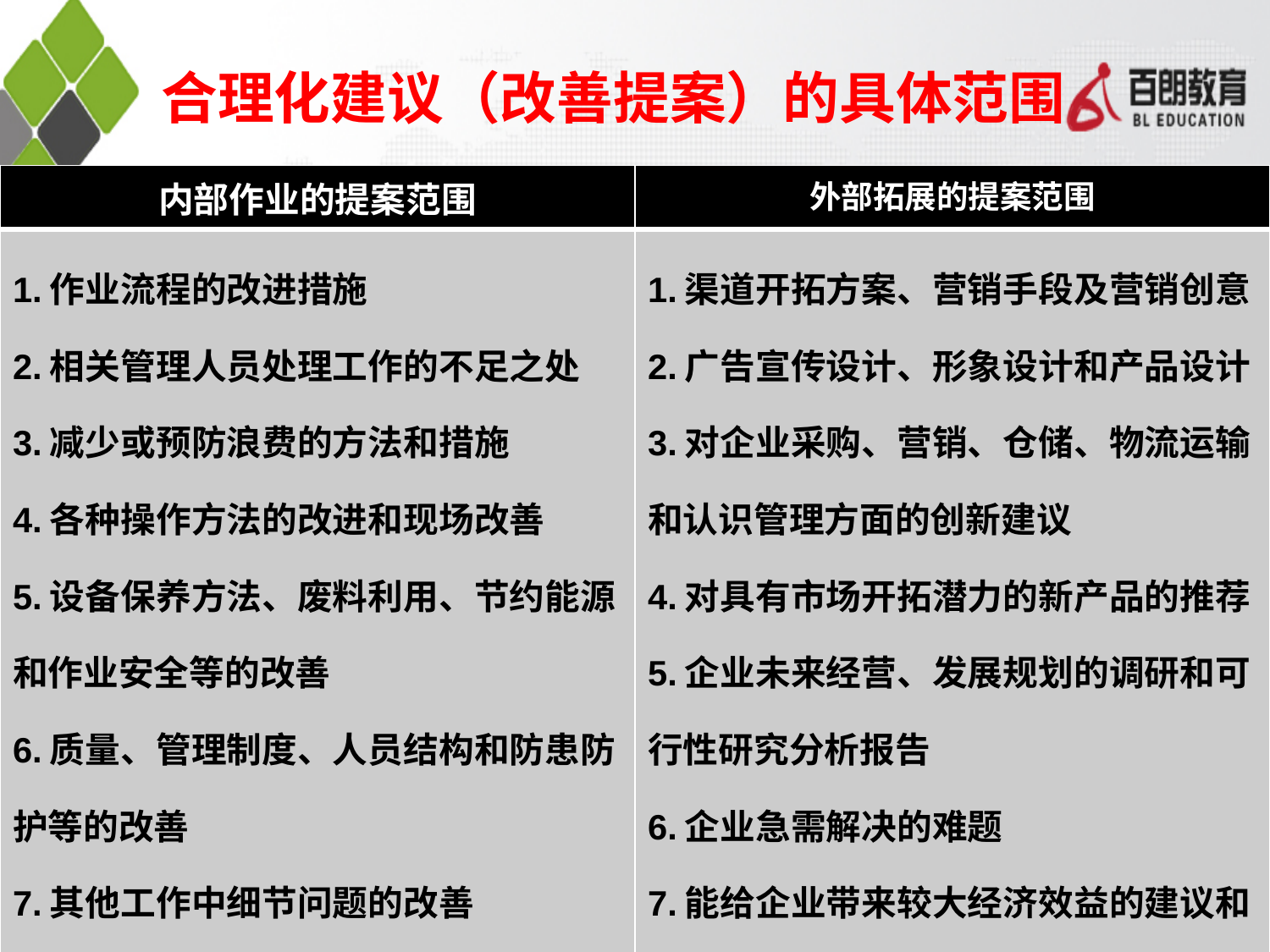

合理化建议（改善提案）的具体范围
| 内部作业的提案范围 | 外部拓展的提案范围 |
| --- | --- |
| 1.作业流程的改进措施 2.相关管理人员处理工作的不足之处 3.减少或预防浪费的方法和措施 4.各种操作方法的改进和现场改善 5.设备保养方法、废料利用、节约能源和作业安全等的改善 6.质量、管理制度、人员结构和防患防护等的改善 7.其他工作中细节问题的改善 8.受到不公正待遇的反映 | 1.渠道开拓方案、营销手段及营销创意 2.广告宣传设计、形象设计和产品设计 3.对企业采购、营销、仓储、物流运输和认识管理方面的创新建议 4.对具有市场开拓潜力的新产品的推荐 5.企业未来经营、发展规划的调研和可行性研究分析报告 6.企业急需解决的难题 7.能给企业带来较大经济效益的建议和提案 |
113